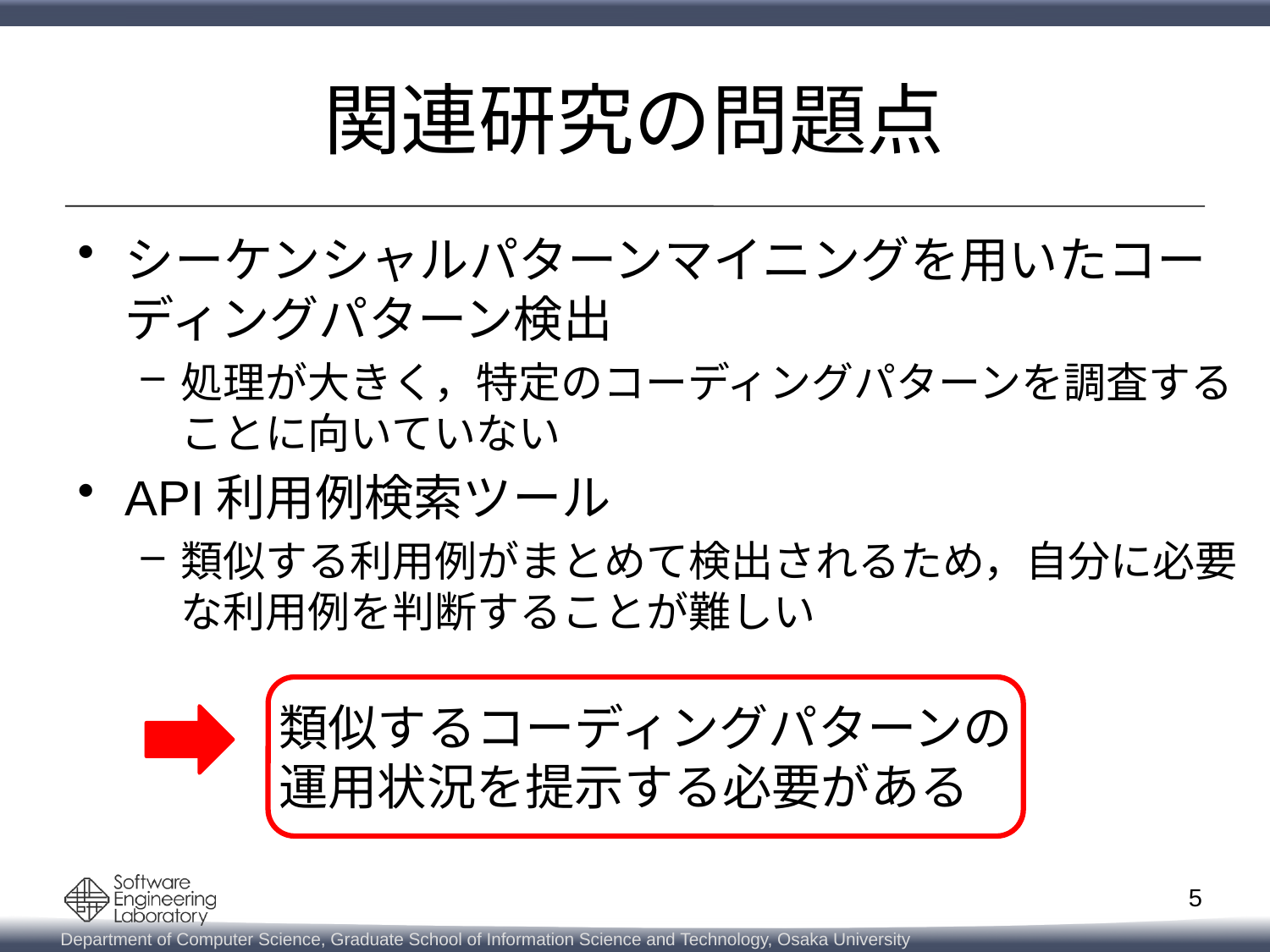

# 関連研究の問題点
シーケンシャルパターンマイニングを用いたコーディングパターン検出
処理が大きく，特定のコーディングパターンを調査することに向いていない
API利用例検索ツール
類似する利用例がまとめて検出されるため，自分に必要な利用例を判断することが難しい

類似するコーディングパターンの
運用状況を提示する必要がある

5